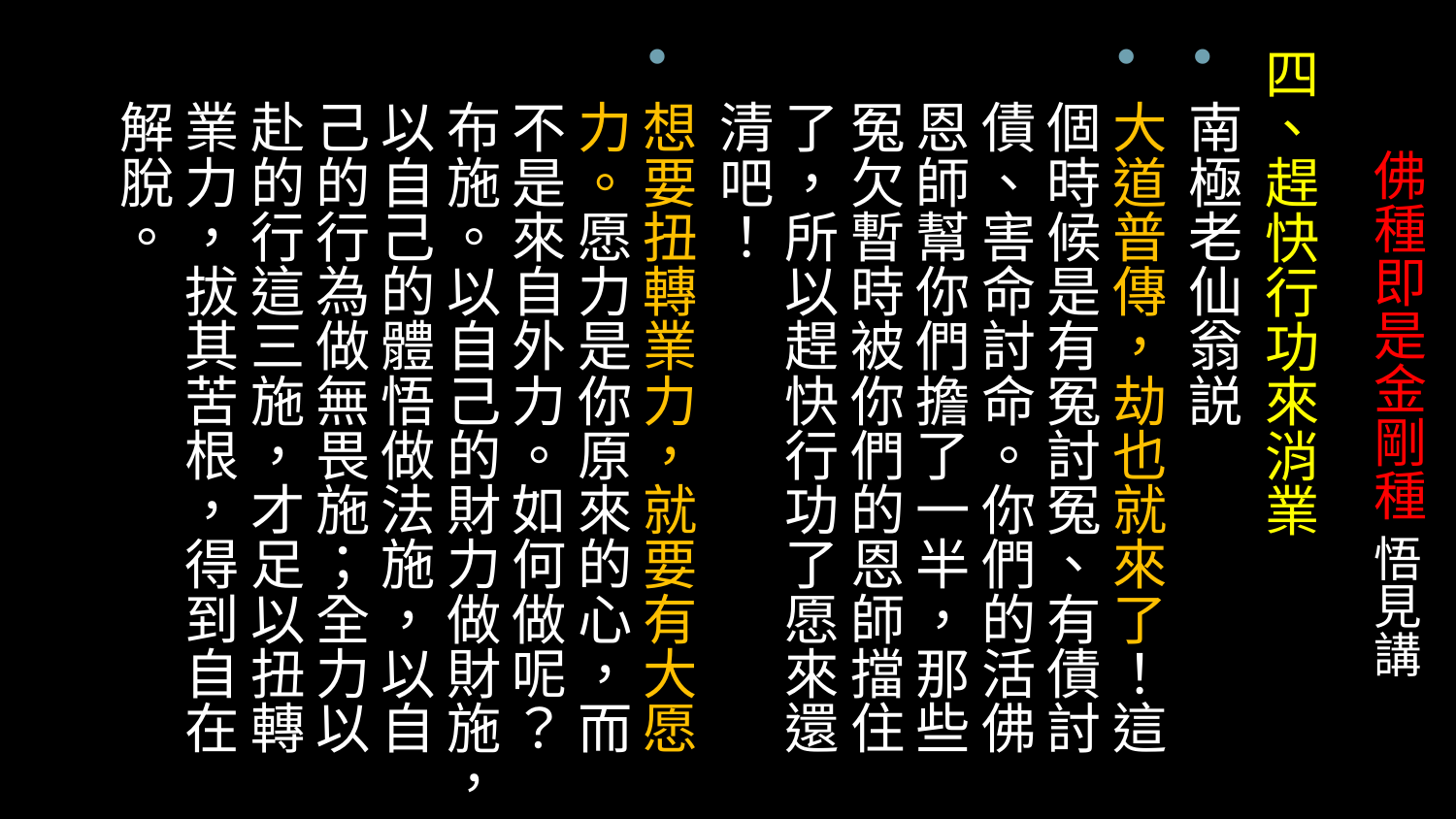

四、趕快行功來消業
南極老仙翁説
大道普傳，劫也就來了！這個時候是有冤討冤、有債討債、害命討命。你們的活佛恩師幫你們擔了一半，那些冤欠暫時被你們的恩師擋住了，所以趕快行功了愿來還清吧！
想要扭轉業力，就要有大愿力。愿力是你原來的心，而不是來自外力。如何做呢？布施。以自己的財力做財施，以自己的體悟做法施，以自己的行為做無畏施；全力以赴的行這三施，才足以扭轉業力，拔其苦根，得到自在解脫。

# 佛種即是金剛種 悟見講